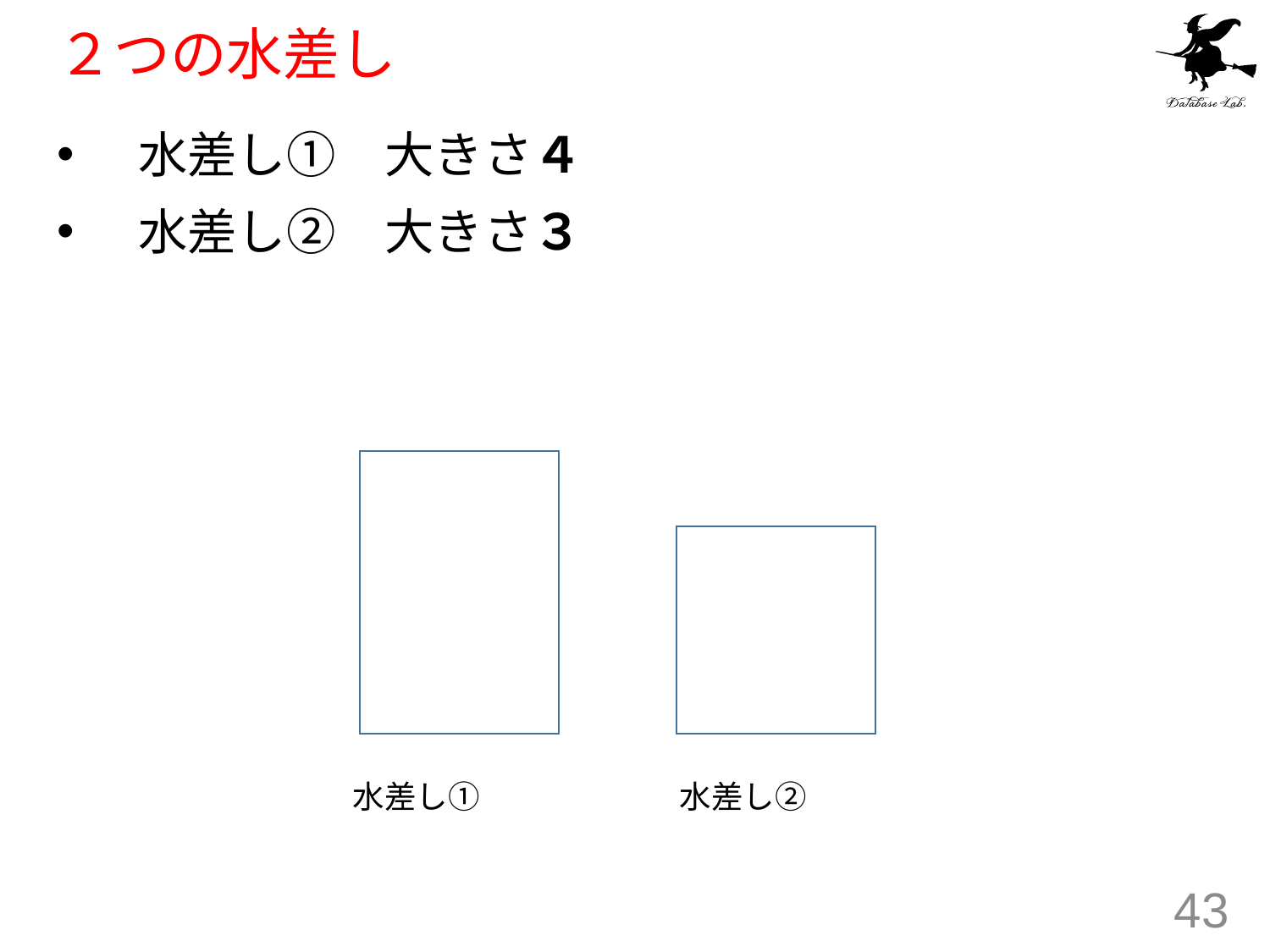

# ２つの水差し
　水差し①　大きさ４
　水差し②　大きさ３

水差し①
水差し②
43